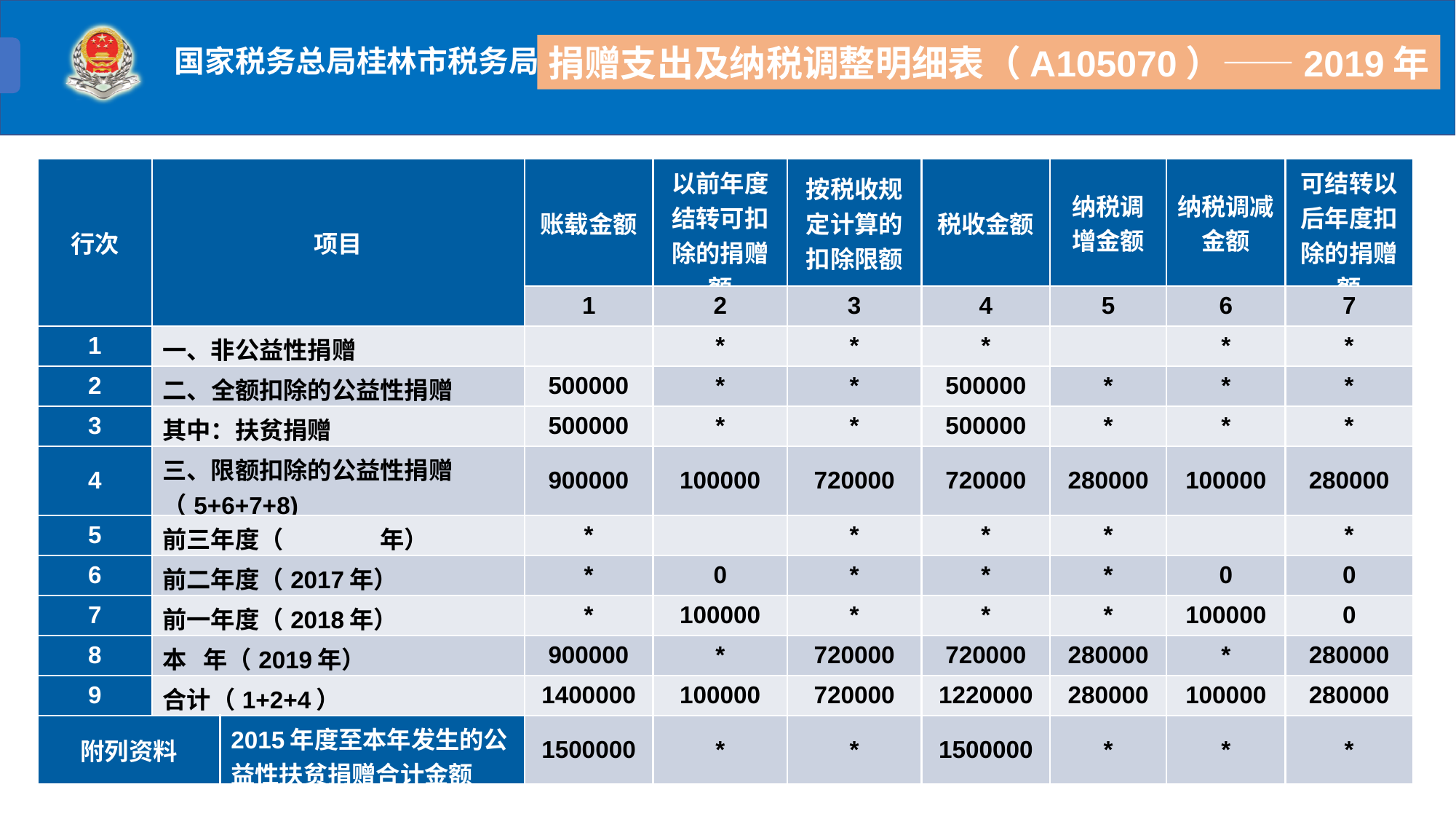

捐赠支出及纳税调整明细表（A105070）——2019年
| 行次 | 项目 |  | 账载金额 | 以前年度结转可扣除的捐赠额 | 按税收规定计算的扣除限额 | 税收金额 | 纳税调增金额 | 纳税调减金额 | 可结转以后年度扣除的捐赠额 |
| --- | --- | --- | --- | --- | --- | --- | --- | --- | --- |
|  |  |  | 1 | 2 | 3 | 4 | 5 | 6 | 7 |
| 1 | 一、非公益性捐赠 |  |  | \* | \* | \* |  | \* | \* |
| 2 | 二、全额扣除的公益性捐赠 |  | 500000 | \* | \* | 500000 | \* | \* | \* |
| 3 | 其中：扶贫捐赠 |  | 500000 | \* | \* | 500000 | \* | \* | \* |
| 4 | 三、限额扣除的公益性捐赠（5+6+7+8) |  | 900000 | 100000 | 720000 | 720000 | 280000 | 100000 | 280000 |
| 5 | 前三年度（　　　　年） |  | \* |  | \* | \* | \* |  | \* |
| 6 | 前二年度（2017年） |  | \* | 0 | \* | \* | \* | 0 | 0 |
| 7 | 前一年度（2018年） |  | \* | 100000 | \* | \* | \* | 100000 | 0 |
| 8 | 本 年（2019年） |  | 900000 | \* | 720000 | 720000 | 280000 | \* | 280000 |
| 9 | 合计（1+2+4） |  | 1400000 | 100000 | 720000 | 1220000 | 280000 | 100000 | 280000 |
| 附列资料 |  | 2015年度至本年发生的公益性扶贫捐赠合计金额 | 1500000 | \* | \* | 1500000 | \* | \* | \* |
e7d195523061f1c062df869295d8a0a11120349891c27003D2E1C84926AC27B998C4E6DB32CFD86673C8A95AFDAA40B3D72EE1B14BA0CD5ADF6A90DFBF7FD9C4343ADB56E206D0753FACD027C6C9A50526FC4BD1306CADB56A7DBAA1512074E625C97B5E431F2D57A54ED664165DA2BB31E6597E2FE6339A12FD001F8FF7F47DE2221DE1CAD53B509893BF37E2E11D08